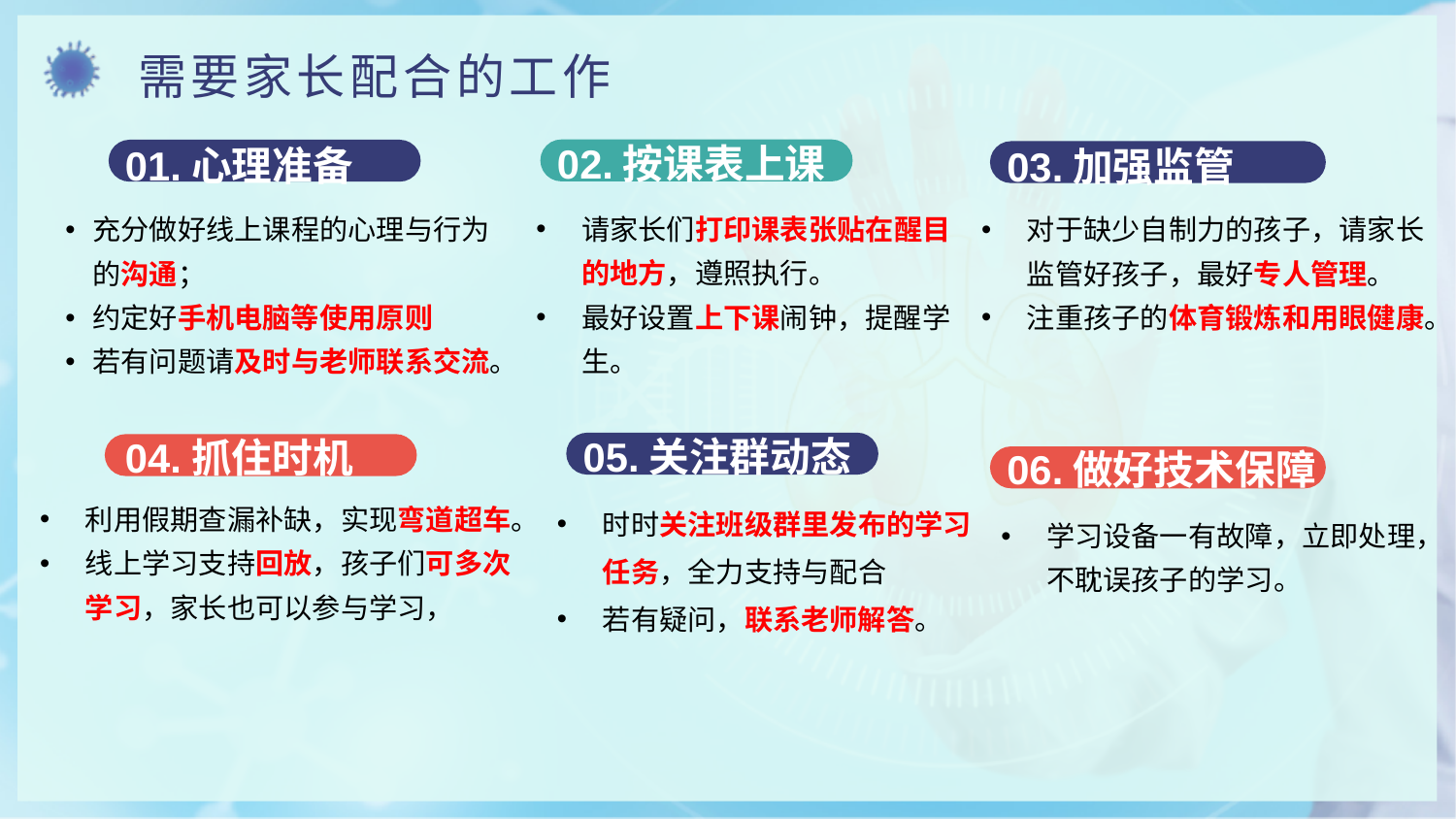

# 需要家长配合的工作
02.按课表上课
01.心理准备
03.加强监管

请家长们打印课表张贴在醒目的地方，遵照执行。
最好设置上下课闹钟，提醒学生。
对于缺少自制力的孩子，请家长监管好孩子，最好专人管理。
注重孩子的体育锻炼和用眼健康。
充分做好线上课程的心理与行为的沟通；
约定好手机电脑等使用原则
若有问题请及时与老师联系交流。
05.关注群动态
04.抓住时机
06.做好技术保障

利用假期查漏补缺，实现弯道超车。
线上学习支持回放，孩子们可多次学习，家长也可以参与学习，
时时关注班级群里发布的学习任务，全力支持与配合
若有疑问，联系老师解答。
学习设备一有故障，立即处理，不耽误孩子的学习。